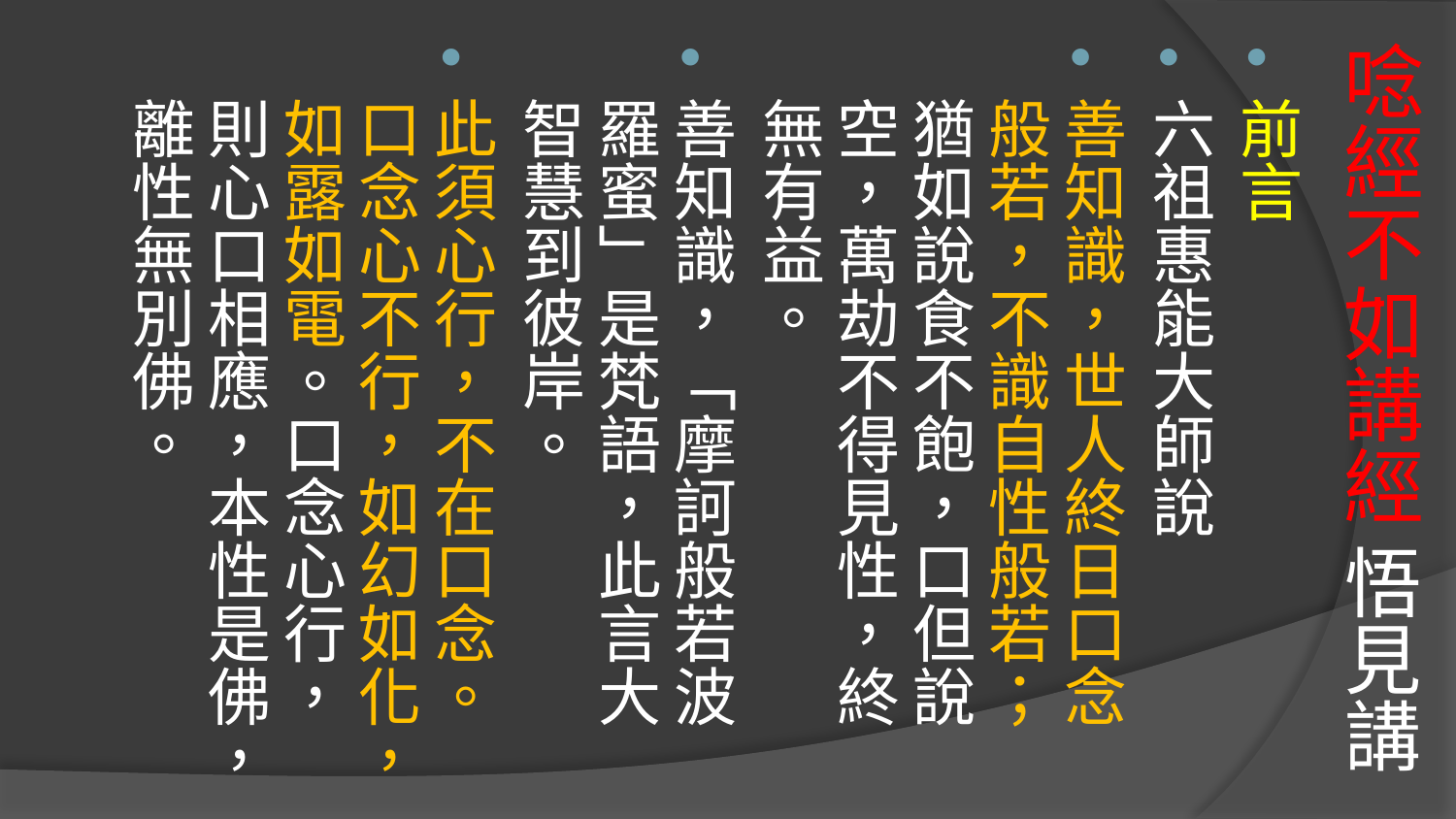

# 唸經不如講經 悟見講
前言
六祖惠能大師說
善知識，世人終日口念般若，不識自性般若；猶如說食不飽，口但說空，萬劫不得見性，終無有益。
善知識，「摩訶般若波羅蜜」是梵語，此言大智慧到彼岸。
此須心行，不在口念。口念心不行，如幻如化，如露如電。口念心行，則心口相應，本性是佛，離性無別佛。